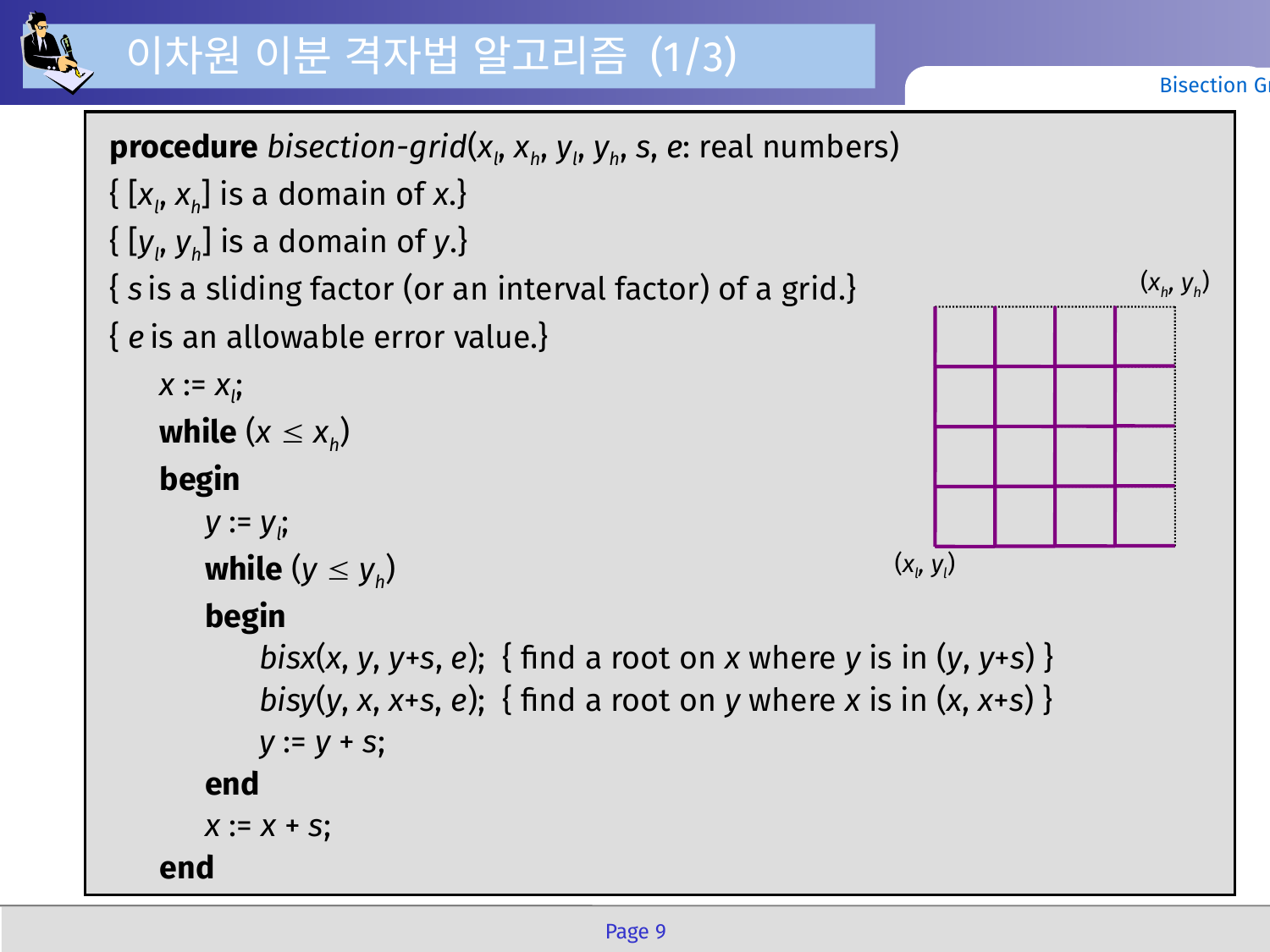

이차원 이분 격자법 알고리즘 (1/3)
Bisection Grid
procedure bisection-grid(xl, xh, yl, yh, s, e: real numbers)
{ [xl, xh] is a domain of x.}
{ [yl, yh] is a domain of y.}
{ s is a sliding factor (or an interval factor) of a grid.}
{ e is an allowable error value.}
	x := xl;
	while (x ≤ xh)
	begin
		y := yl;
		while (y ≤ yh)
		begin
			bisx(x, y, y+s, e);  { find a root on x where y is in (y, y+s) }
			bisy(y, x, x+s, e);  { find a root on y where x is in (x, x+s) }
			y := y + s;
		end
		x := x + s;
	end
(xh, yh)

(xl, yl)
Page 9